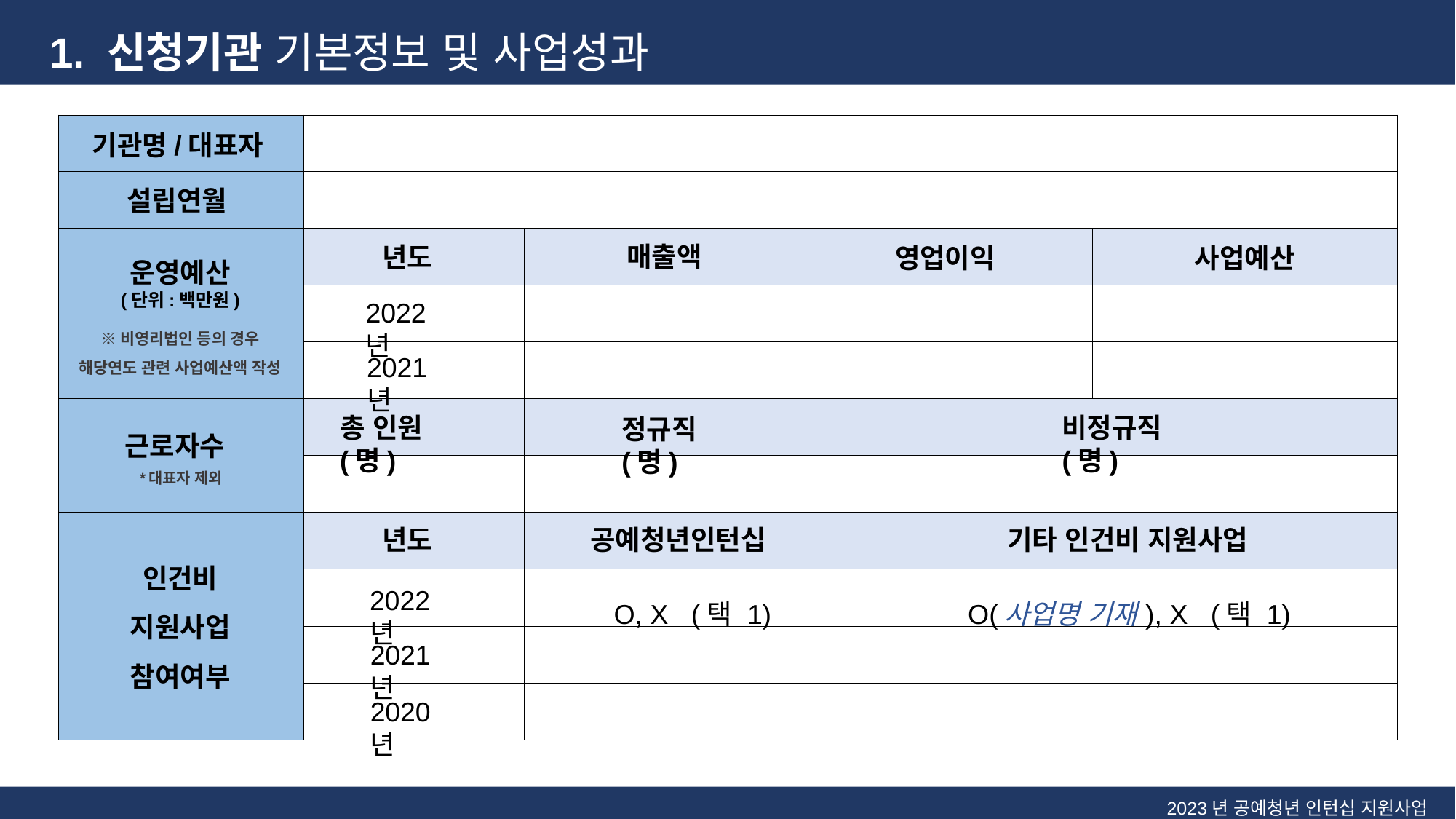

1. 신청기관 기본정보 및 사업성과
|  |  |  |  |  |  |
| --- | --- | --- | --- | --- | --- |
|  |  |  |  |  |  |
|  |  |  |  |  |  |
|  |  |  |  |  |  |
|  |  |  |  |  |  |
| \*대표자 제외 |  |  |  |  |  |
|  |  |  |  |  |  |
|  |  |  |  |  |  |
|  |  | O, X (택 1) |  | O(사업명 기재), X (택 1) |  |
|  |  |  |  |  |  |
|  |  |  |  |  |  |
기관명/대표자

설립연월
매출액
년도
영업이익
사업예산
운영예산
(단위:백만원)

※비영리법인 등의 경우
해당연도 관련 사업예산액 작성

2022년
2021년

총 인원(명)
비정규직(명)
정규직(명)
근로자수
년도
공예청년인턴십
기타 인건비 지원사업
인건비
지원사업
참여여부
2022년

2021년

2020년

2023년 공예청년 인턴십 지원사업